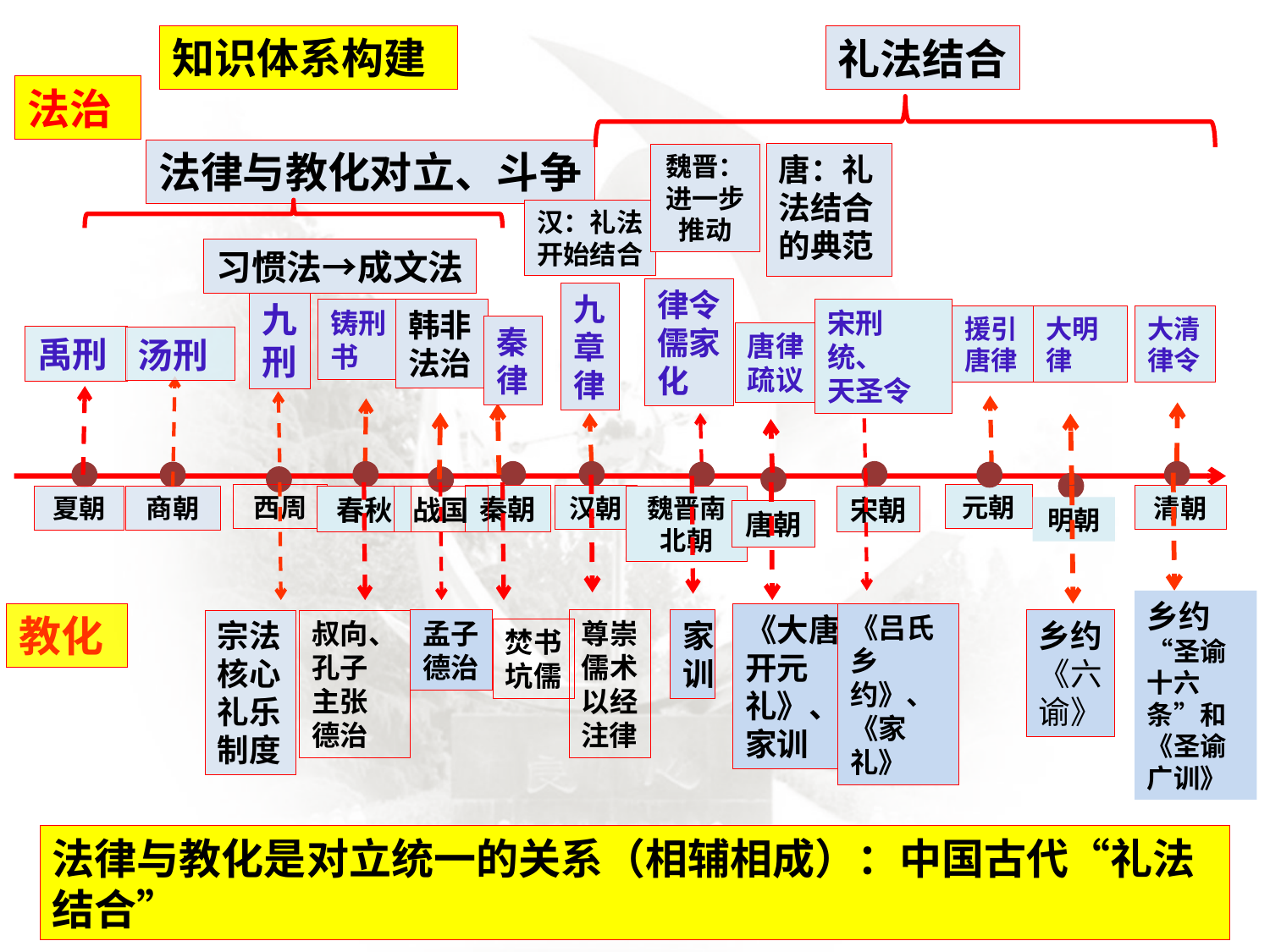

知识体系构建
礼法结合
法治
法律与教化对立、斗争
唐：礼法结合的典范
魏晋：
进一步推动
汉：礼法
开始结合
习惯法→成文法
律令
儒家
化
九章
律
九
刑
铸刑
书
韩非法治
宋刑统、
天圣令
援引
唐律
大明律
大清律令
秦
律
唐律疏议
禹刑
汤刑

西周
元朝
秦朝
汉朝
夏朝
商朝
魏晋南北朝
宋朝
清朝

春秋
战国
明朝
唐朝
乡约“圣谕十六条”和《圣谕广训》
教化
《大唐
开元
礼》、
家训
《吕氏乡约》、《家礼》
孟子
德治
尊崇
儒术
以经
注律
家训
乡约
《六
谕》
宗法
核心
礼乐
制度
叔向、
孔子
主张
德治
焚书
坑儒
法律与教化是对立统一的关系（相辅相成）：中国古代“礼法结合”